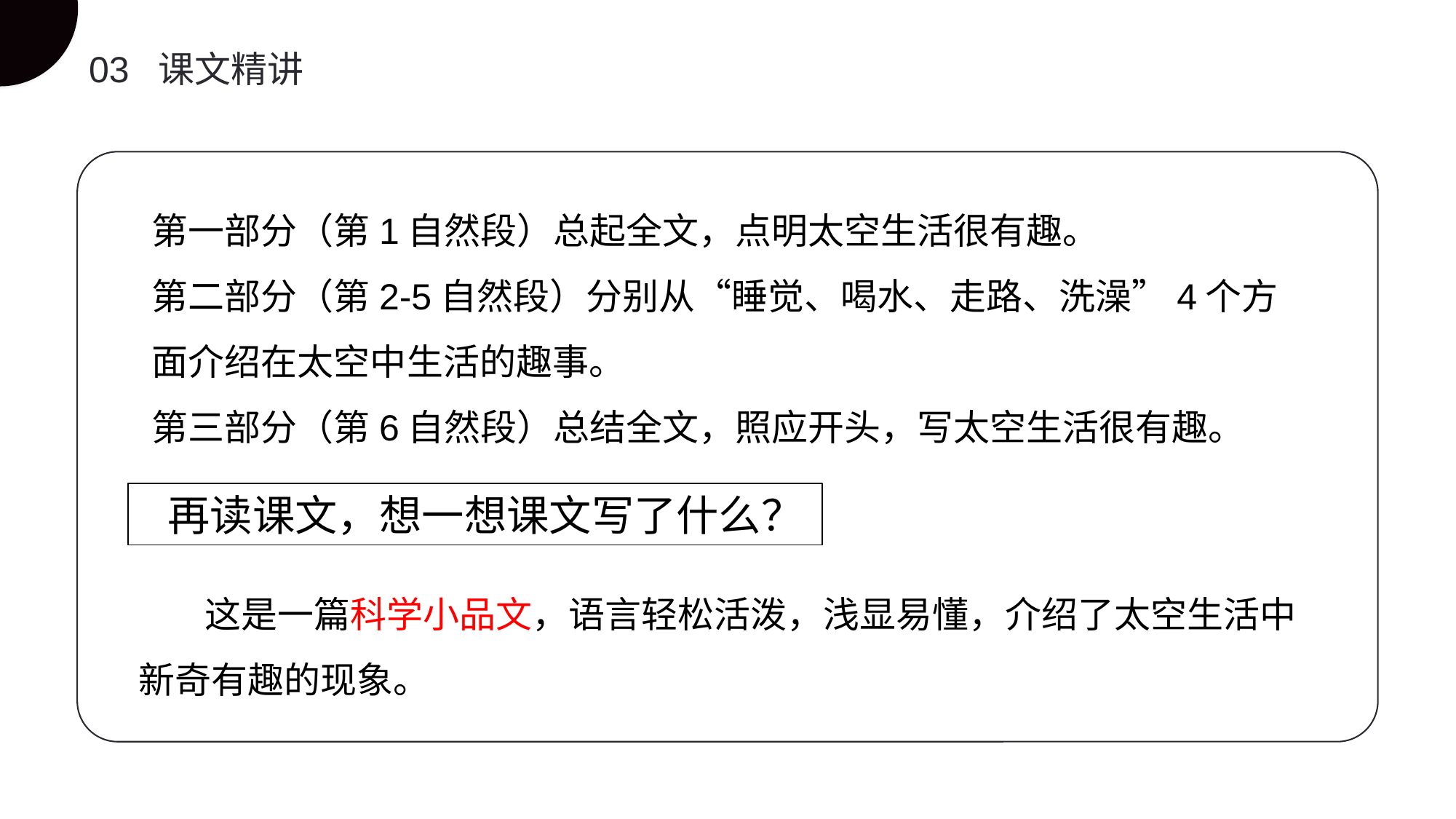

03  课文精讲
第一部分（第1自然段）总起全文，点明太空生活很有趣。
第二部分（第2-5自然段）分别从“睡觉、喝水、走路、洗澡”4个方面介绍在太空中生活的趣事。
第三部分（第6自然段）总结全文，照应开头，写太空生活很有趣。
  再读课文，想一想课文写了什么？
       这是一篇科学小品文，语言轻松活泼，浅显易懂，介绍了太空生活中新奇有趣的现象。